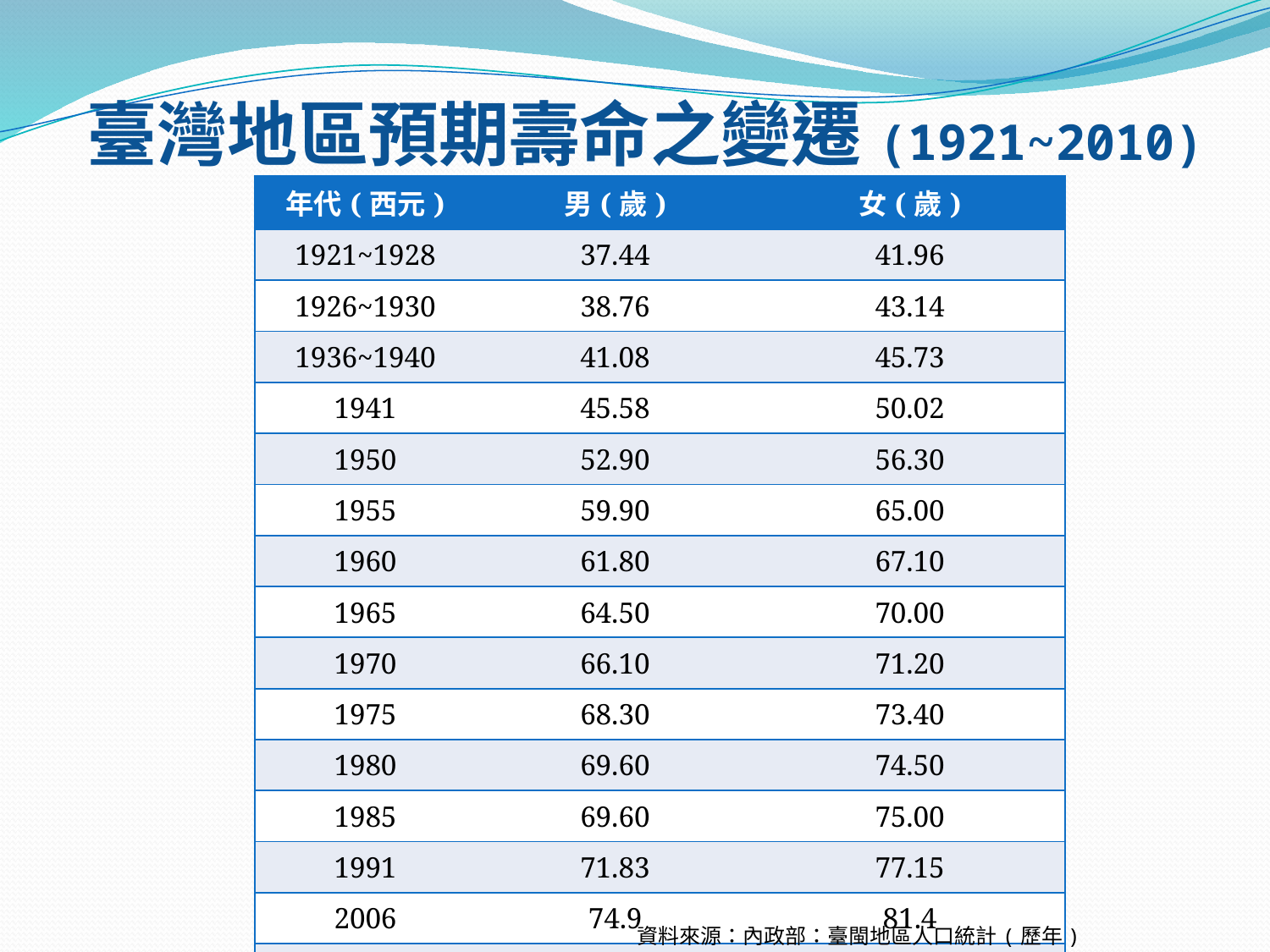

# 臺灣地區預期壽命之變遷(1921~2010)
| 年代(西元) | 男(歲) | 女(歲) |
| --- | --- | --- |
| 1921~1928 | 37.44 | 41.96 |
| 1926~1930 | 38.76 | 43.14 |
| 1936~1940 | 41.08 | 45.73 |
| 1941 | 45.58 | 50.02 |
| 1950 | 52.90 | 56.30 |
| 1955 | 59.90 | 65.00 |
| 1960 | 61.80 | 67.10 |
| 1965 | 64.50 | 70.00 |
| 1970 | 66.10 | 71.20 |
| 1975 | 68.30 | 73.40 |
| 1980 | 69.60 | 74.50 |
| 1985 | 69.60 | 75.00 |
| 1991 | 71.83 | 77.15 |
| 2006 | 74.9 | 81.4 |
| 2010 | 76.2 | 82.7 |
資料來源：內政部：臺閩地區人口統計(歷年)